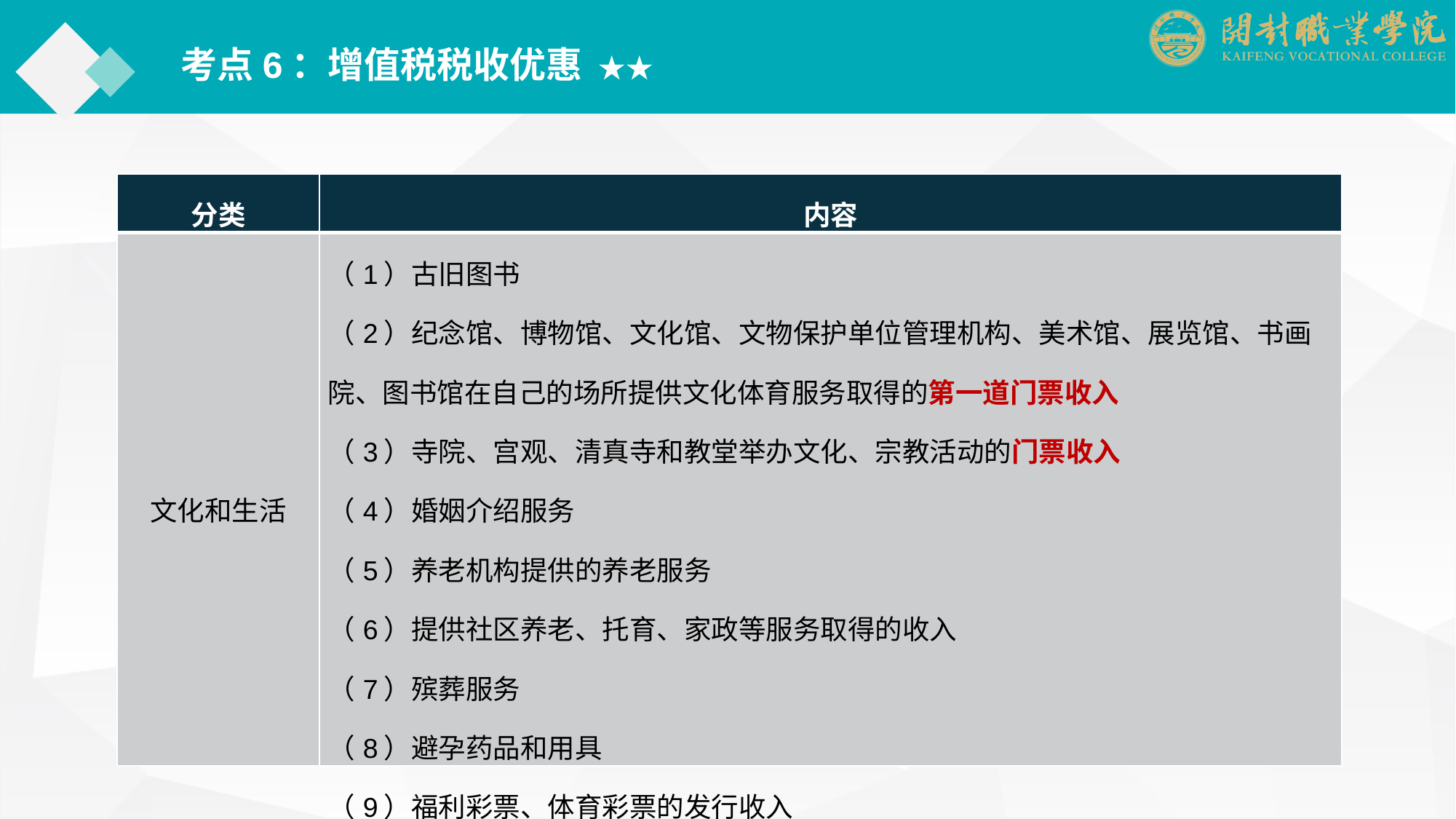

考点6：增值税税收优惠  ★★
| 分类 | 内容 |
| --- | --- |
| 文化和生活 | （1）古旧图书 （2）纪念馆、博物馆、文化馆、文物保护单位管理机构、美术馆、展览馆、书画院、图书馆在自己的场所提供文化体育服务取得的第一道门票收入 （3）寺院、宫观、清真寺和教堂举办文化、宗教活动的门票收入 （4）婚姻介绍服务 （5）养老机构提供的养老服务 （6）提供社区养老、托育、家政等服务取得的收入 （7）殡葬服务 （8）避孕药品和用具 （9）福利彩票、体育彩票的发行收入 |